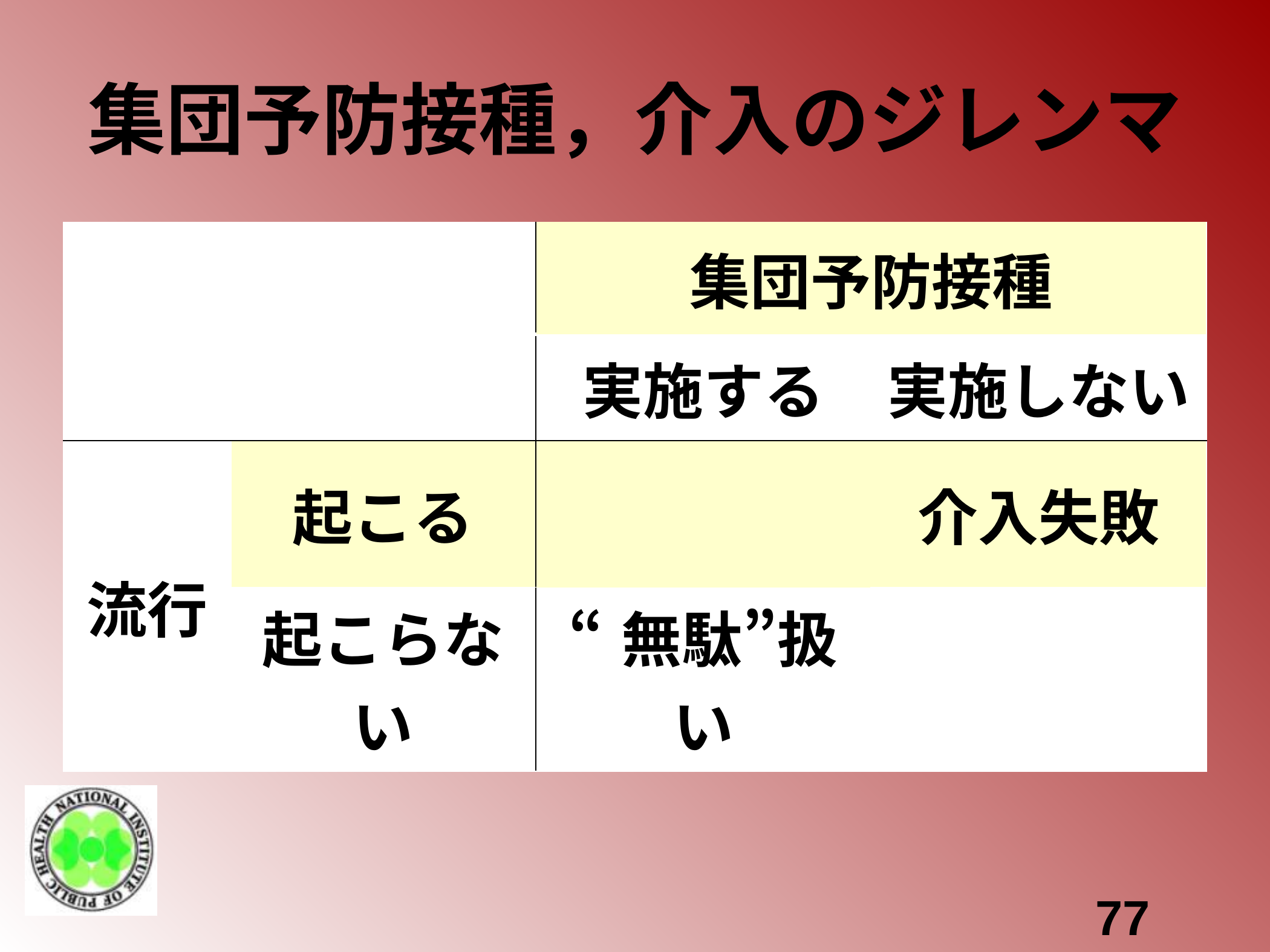

# 集団予防接種，介入のジレンマ
|  |  | 集団予防接種 |  |
| --- | --- | --- | --- |
|  |  | 実施する | 実施しない |
| 流行 | 起こる |  | 介入失敗 |
|  | 起こらない | “無駄”扱い |  |